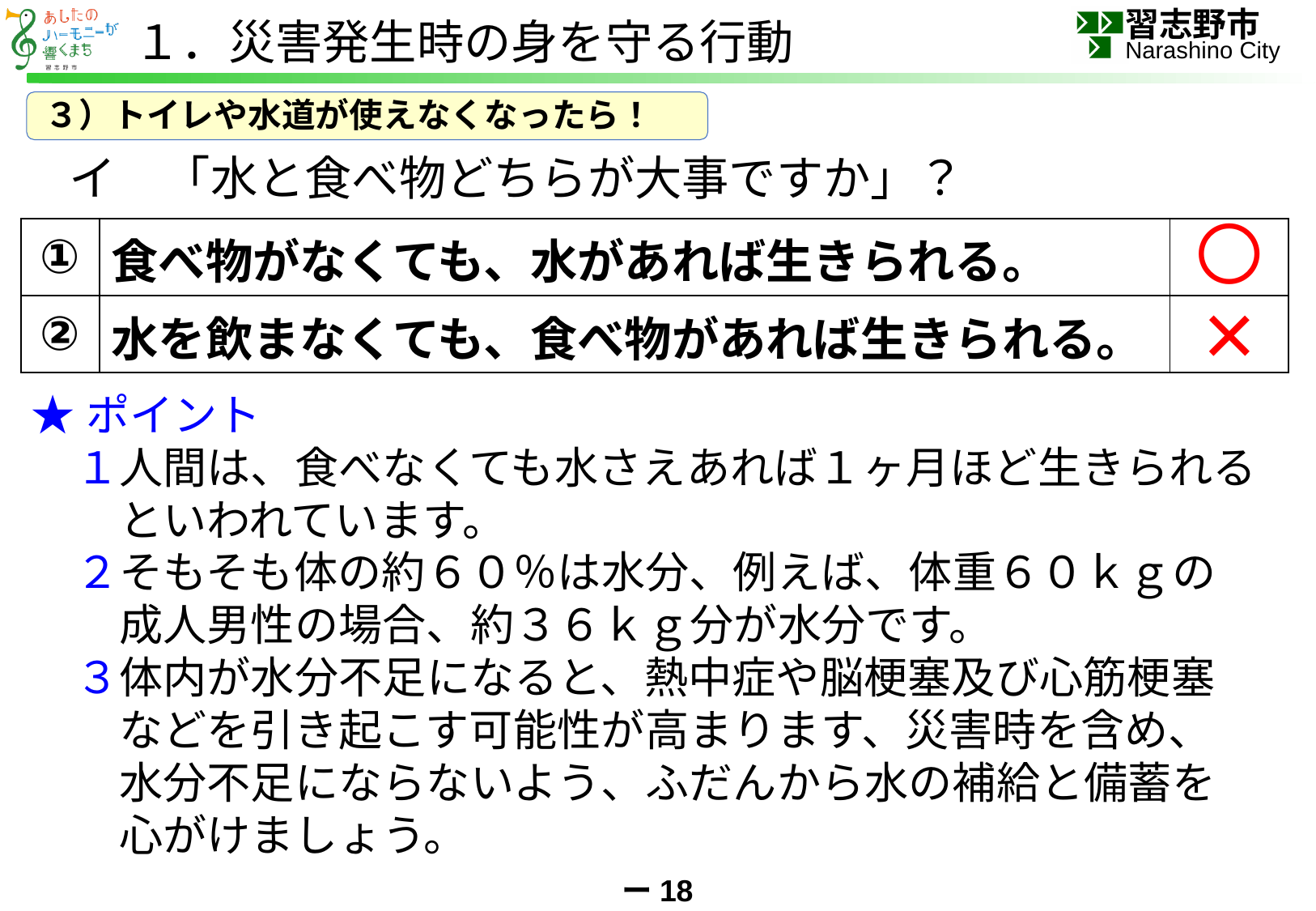

１．災害発生時の身を守る行動
３）トイレや水道が使えなくなったら！
　イ　「水と食べ物どちらが大事ですか」？
| ① | 食べ物がなくても、水があれば生きられる。 |  |
| --- | --- | --- |
| ② | 水を飲まなくても、食べ物があれば生きられる。 |  |
〇
×
★ポイント
　１人間は、食べなくても水さえあれば１ヶ月ほど生きられる
　　といわれています。
　２そもそも体の約６０％は水分、例えば、体重６０ｋｇの
　　成人男性の場合、約３６ｋｇ分が水分です。
　３体内が水分不足になると、熱中症や脳梗塞及び心筋梗塞
　　などを引き起こす可能性が高まります、災害時を含め、
　　水分不足にならないよう、ふだんから水の補給と備蓄を
　　心がけましょう。
ー18ー